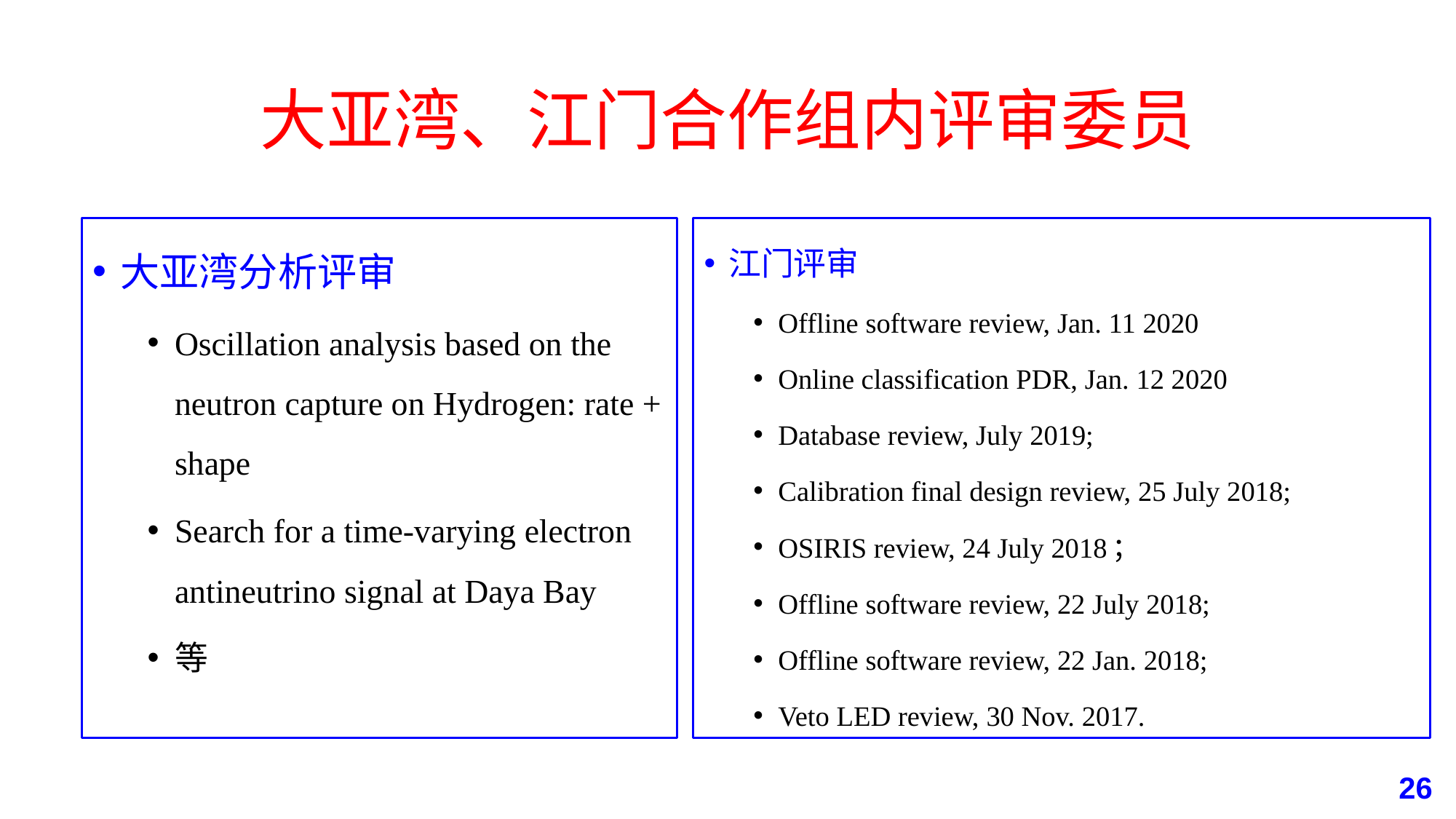

# 大亚湾、江门合作组内评审委员
大亚湾分析评审
Oscillation analysis based on the neutron capture on Hydrogen: rate + shape
Search for a time-varying electron antineutrino signal at Daya Bay
等
江门评审
Offline software review, Jan. 11 2020
Online classification PDR, Jan. 12 2020
Database review, July 2019;
Calibration final design review, 25 July 2018;
OSIRIS review, 24 July 2018；
Offline software review, 22 July 2018;
Offline software review, 22 Jan. 2018;
Veto LED review, 30 Nov. 2017.

26